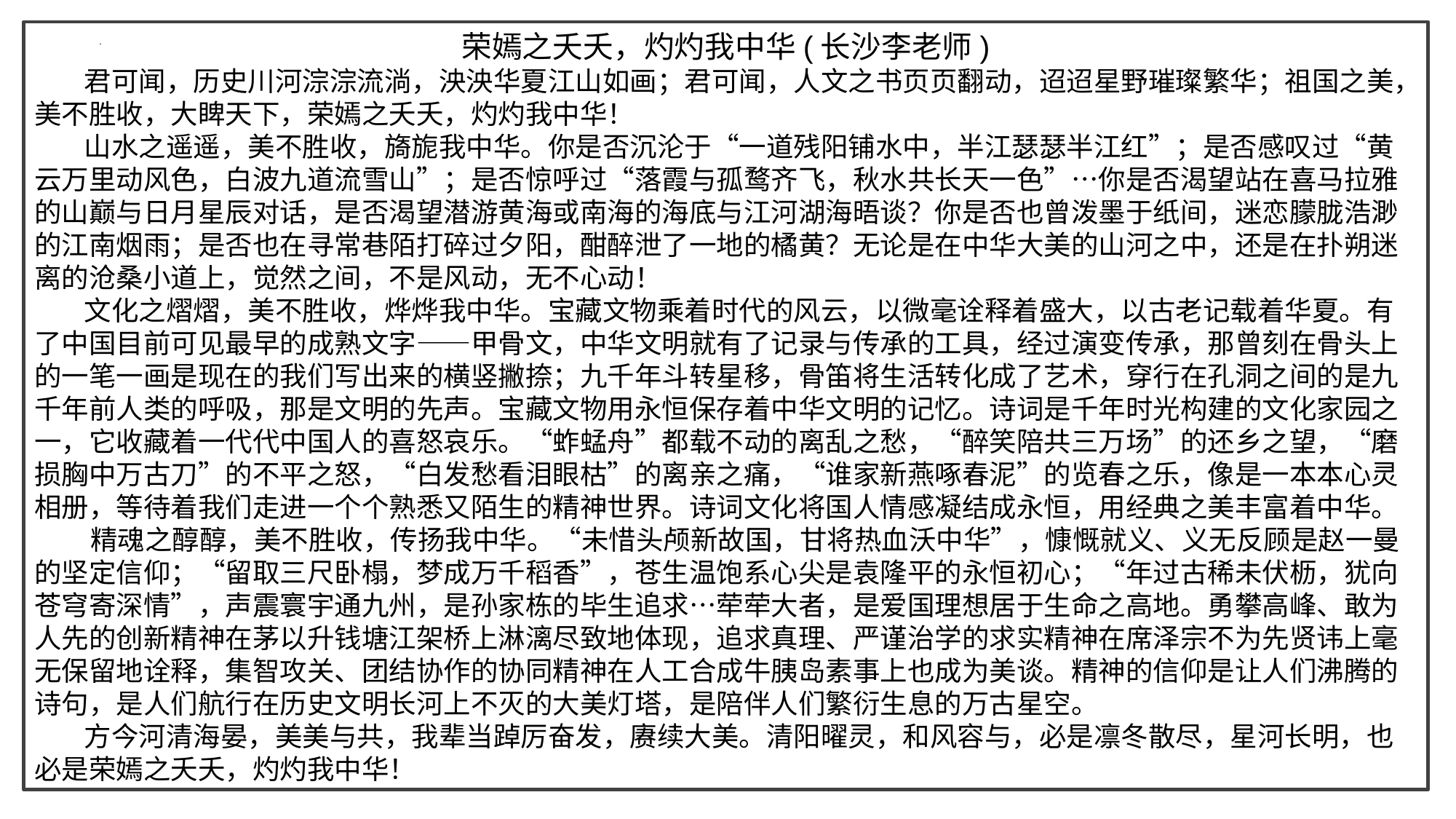

荣嫣之夭夭，灼灼我中华(长沙李老师)
       君可闻，历史川河淙淙流淌，泱泱华夏江山如画；君可闻，人文之书页页翻动，迢迢星野璀璨繁华；祖国之美，美不胜收，大睥天下，荣嫣之夭夭，灼灼我中华！
       山水之遥遥，美不胜收，旖旎我中华。你是否沉沦于“一道残阳铺水中，半江瑟瑟半江红”；是否感叹过“黄云万里动风色，白波九道流雪山”；是否惊呼过“落霞与孤鹜齐飞，秋水共长天一色”…你是否渴望站在喜马拉雅的山巅与日月星辰对话，是否渴望潜游黄海或南海的海底与江河湖海晤谈？你是否也曾泼墨于纸间，迷恋朦胧浩渺的江南烟雨；是否也在寻常巷陌打碎过夕阳，酣醉泄了一地的橘黄？无论是在中华大美的山河之中，还是在扑朔迷离的沧桑小道上，觉然之间，不是风动，无不心动！
       文化之熠熠，美不胜收，烨烨我中华。宝藏文物乘着时代的风云，以微毫诠释着盛大，以古老记载着华夏。有了中国目前可见最早的成熟文字——甲骨文，中华文明就有了记录与传承的工具，经过演变传承，那曾刻在骨头上的一笔一画是现在的我们写出来的横竖撇捺；九千年斗转星移，骨笛将生活转化成了艺术，穿行在孔洞之间的是九千年前人类的呼吸，那是文明的先声。宝藏文物用永恒保存着中华文明的记忆。诗词是千年时光构建的文化家园之一，它收藏着一代代中国人的喜怒哀乐。“蚱蜢舟”都载不动的离乱之愁，“醉笑陪共三万场”的还乡之望，“磨损胸中万古刀”的不平之怒，“白发愁看泪眼枯”的离亲之痛，“谁家新燕啄春泥”的览春之乐，像是一本本心灵相册，等待着我们走进一个个熟悉又陌生的精神世界。诗词文化将国人情感凝结成永恒，用经典之美丰富着中华。
        精魂之醇醇，美不胜收，传扬我中华。“未惜头颅新故国，甘将热血沃中华”，慷慨就义、义无反顾是赵一曼的坚定信仰；“留取三尺卧榻，梦成万千稻香”，苍生温饱系心尖是袁隆平的永恒初心；“年过古稀未伏枥，犹向苍穹寄深情”，声震寰宇通九州，是孙家栋的毕生追求…荦荦大者，是爱国理想居于生命之高地。勇攀高峰、敢为人先的创新精神在茅以升钱塘江架桥上淋漓尽致地体现，追求真理、严谨治学的求实精神在席泽宗不为先贤讳上毫无保留地诠释，集智攻关、团结协作的协同精神在人工合成牛胰岛素事上也成为美谈。精神的信仰是让人们沸腾的诗句，是人们航行在历史文明长河上不灭的大美灯塔，是陪伴人们繁衍生息的万古星空。
       方今河清海晏，美美与共，我辈当踔厉奋发，赓续大美。清阳曜灵，和风容与，必是凛冬散尽，星河长明，也必是荣嫣之夭夭，灼灼我中华！